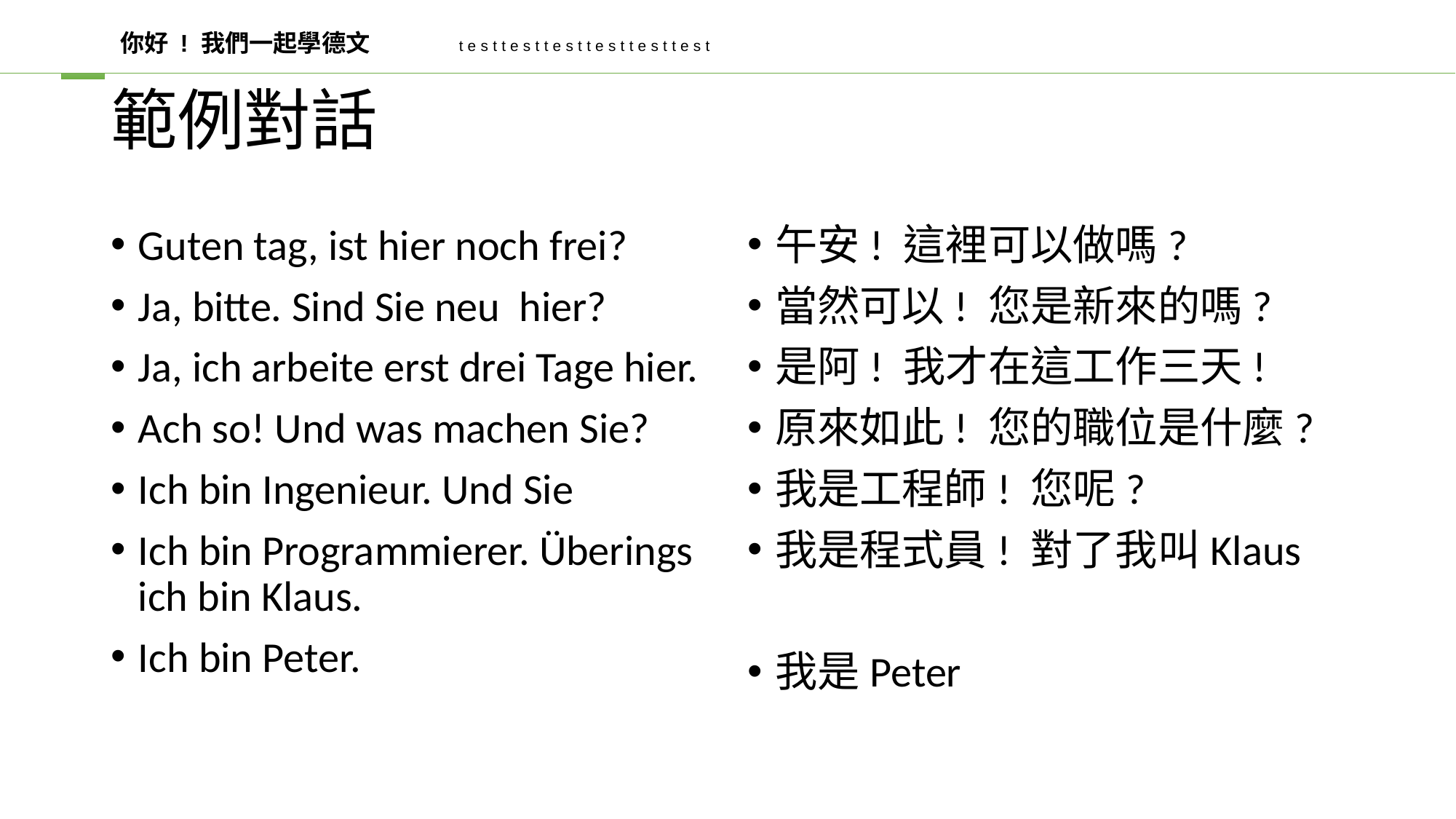

你好 ! 我們一起學德文
testtesttesttesttesttest

# 範例對話
Guten tag, ist hier noch frei?
Ja, bitte. Sind Sie neu  hier?
Ja, ich arbeite erst drei Tage hier.
Ach so! Und was machen Sie?
Ich bin Ingenieur. Und Sie
Ich bin Programmierer. Überings ich bin Klaus.
Ich bin Peter.
午安! 這裡可以做嗎?
當然可以! 您是新來的嗎?
是阿! 我才在這工作三天!
原來如此! 您的職位是什麼?
我是工程師! 您呢?
我是程式員! 對了我叫Klaus

我是Peter